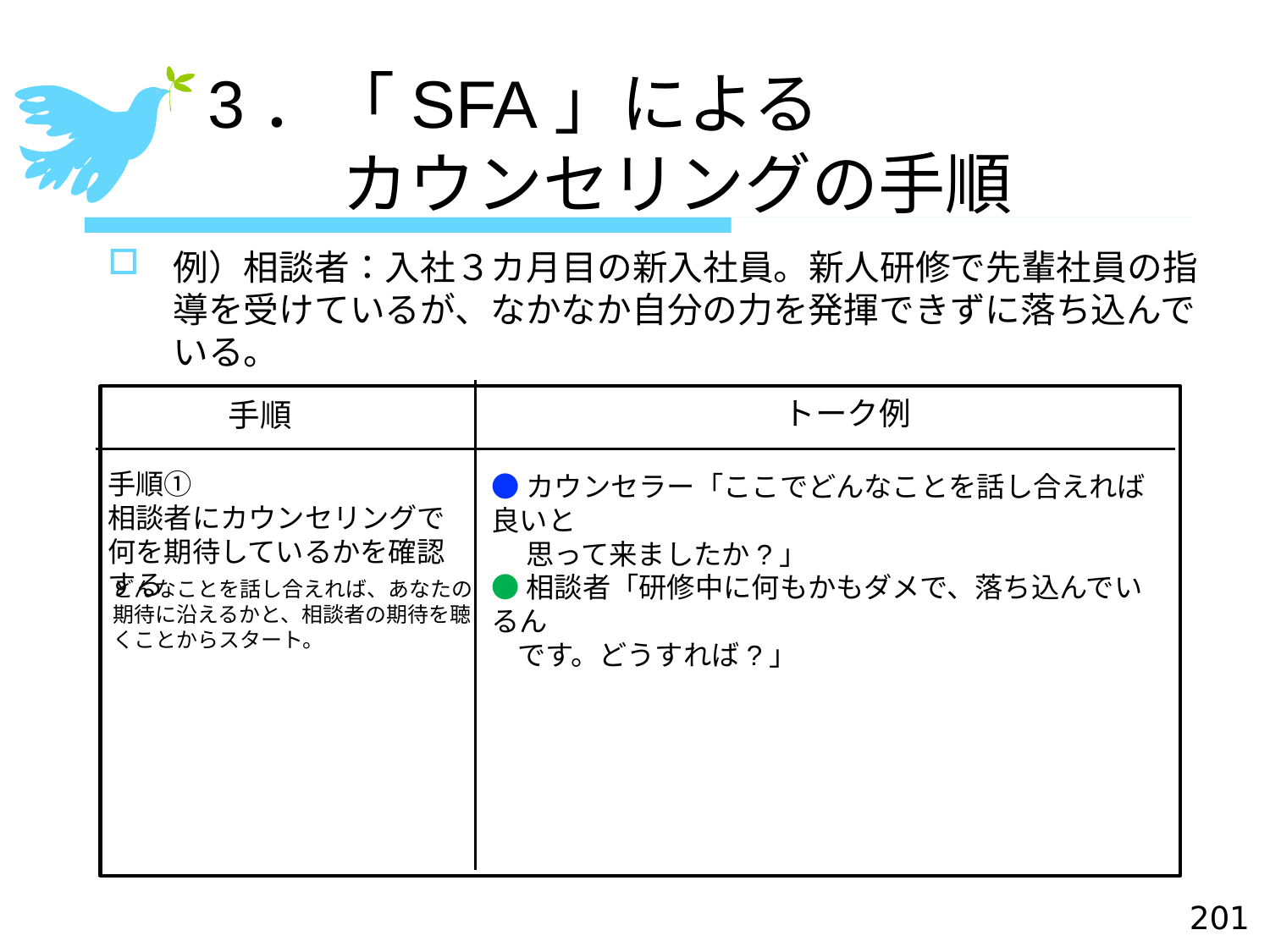

# 3．「SFA」による 　　カウンセリングの手順
例）相談者：入社３カ月目の新入社員。新人研修で先輩社員の指導を受けているが、なかなか自分の力を発揮できずに落ち込んでいる。

トーク例
手順
手順①
相談者にカウンセリングで何を期待しているかを確認する

●カウンセラー「ここでどんなことを話し合えれば良いと
　 思って来ましたか?」
●相談者「研修中に何もかもダメで、落ち込んでいるん
   です。どうすれば?」
どんなことを話し合えれば、あなたの期待に沿えるかと、相談者の期待を聴くことからスタート。

201